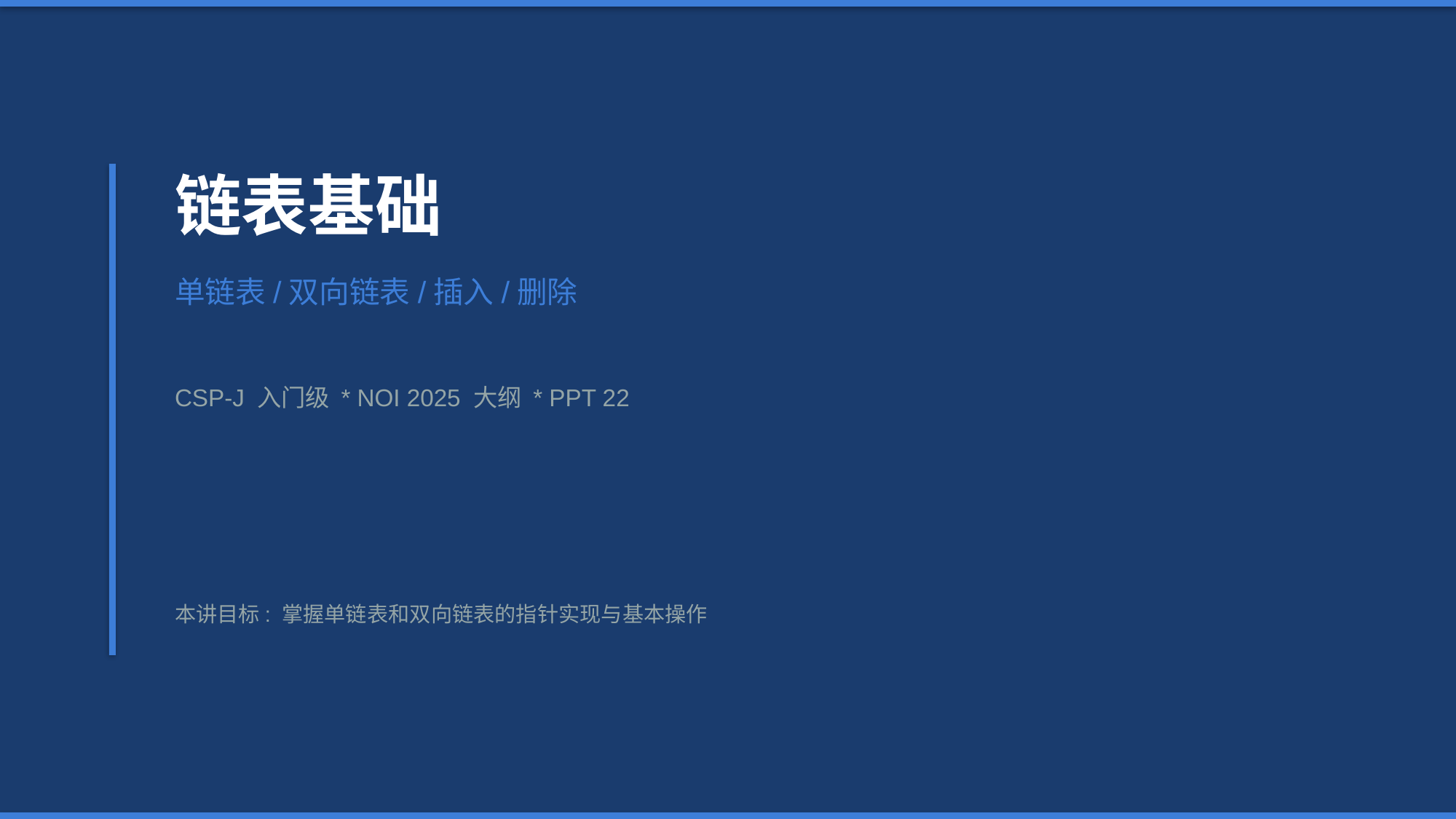

链表基础
单链表/双向链表/插入/删除
CSP-J 入门级 * NOI 2025 大纲 * PPT 22
本讲目标: 掌握单链表和双向链表的指针实现与基本操作